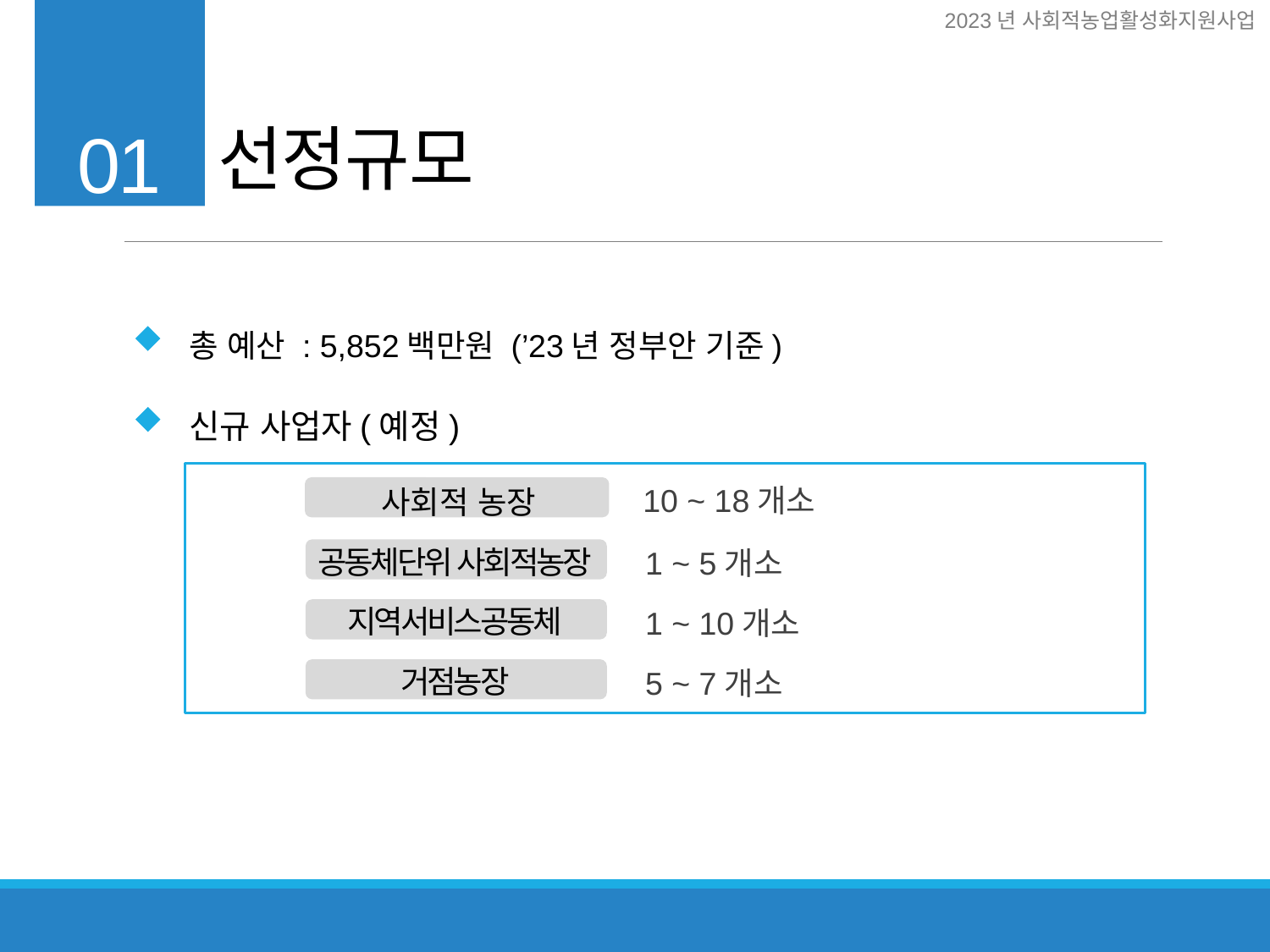

선정규모
01
총 예산 : 5,852백만원 (’23년 정부안 기준)

신규 사업자(예정)

10 ~ 18개소
사회적 농장

공동체단위 사회적농장

1 ~ 5개소
지역서비스공동체

1 ~ 10개소
거점농장

5 ~ 7개소